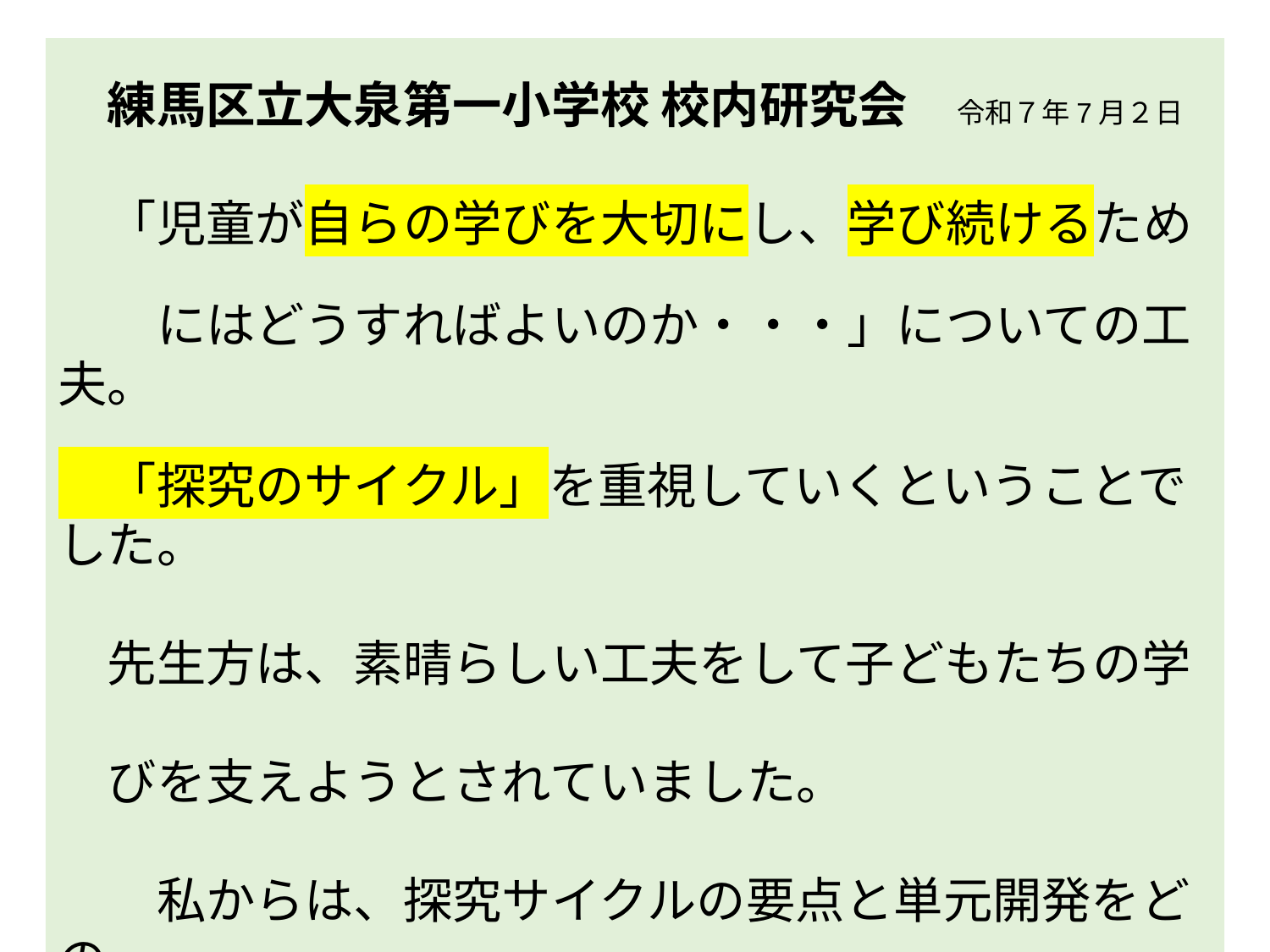

練馬区立大泉第一小学校 校内研究会　令和７年7月２日

　「児童が自らの学びを大切にし、学び続けるため

　　にはどうすればよいのか・・・」についての工夫。

　「探究のサイクル」を重視していくということでした。

　先生方は、素晴らしい工夫をして子どもたちの学
　びを支えようとされていました。

　　私からは、探究サイクルの要点と単元開発をどの
　ように進めたらいいのだろうか、といったお話をさせ
　ていただきました。その際の資料を編集しました。